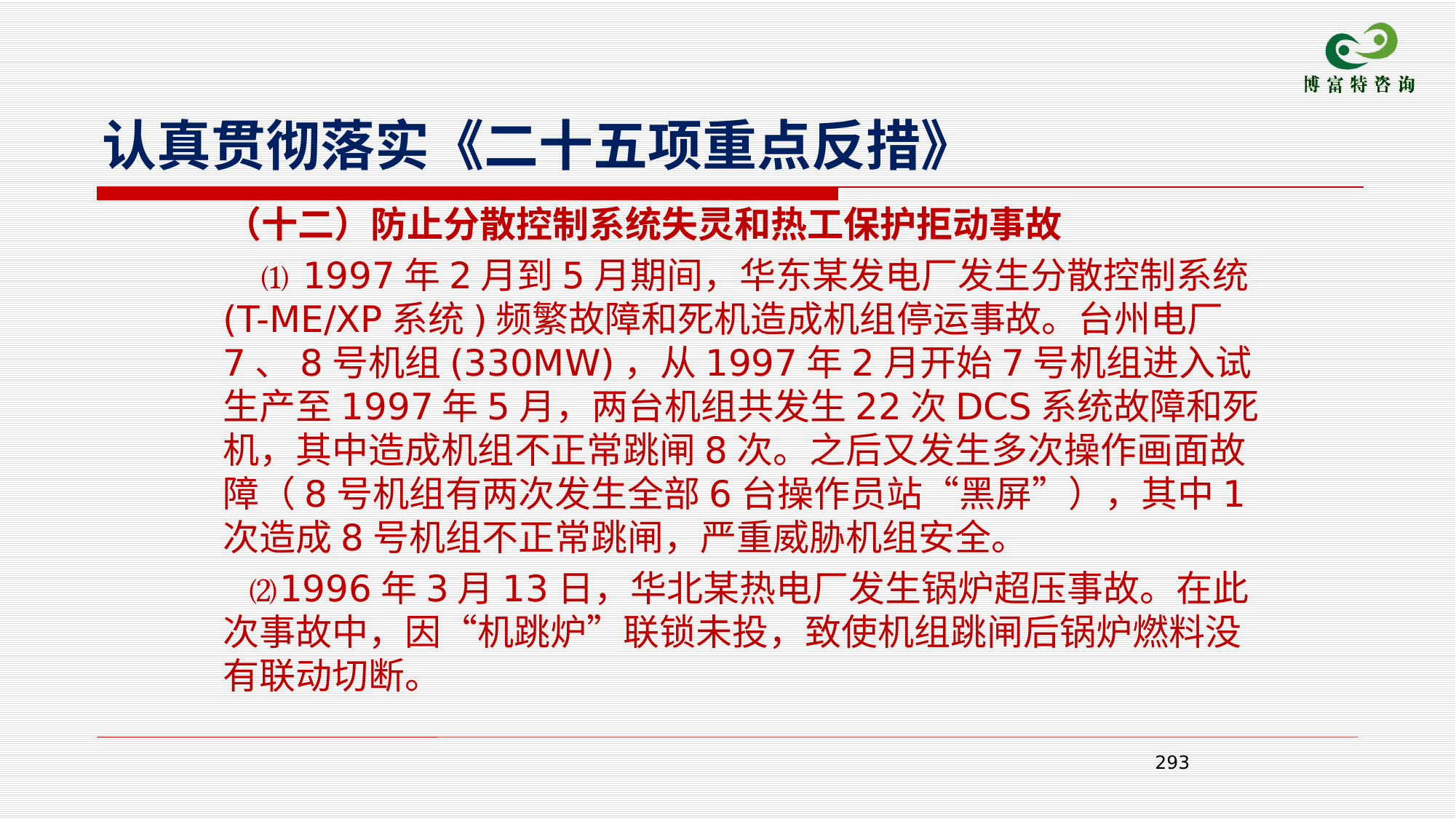

认真贯彻落实《二十五项重点反措》
      （十二）防止分散控制系统失灵和热工保护拒动事故
        ⑴ 1997年2月到5月期间，华东某发电厂发生分散控制系统(T-ME/XP系统)频繁故障和死机造成机组停运事故。台州电厂7、8号机组(330MW)，从1997年2月开始7号机组进入试生产至1997年5月，两台机组共发生22次DCS系统故障和死机，其中造成机组不正常跳闸8次。之后又发生多次操作画面故障（8号机组有两次发生全部6台操作员站“黑屏”），其中1次造成8号机组不正常跳闸，严重威胁机组安全。
       ⑵1996年3月13日，华北某热电厂发生锅炉超压事故。在此次事故中，因“机跳炉”联锁未投，致使机组跳闸后锅炉燃料没有联动切断。

293